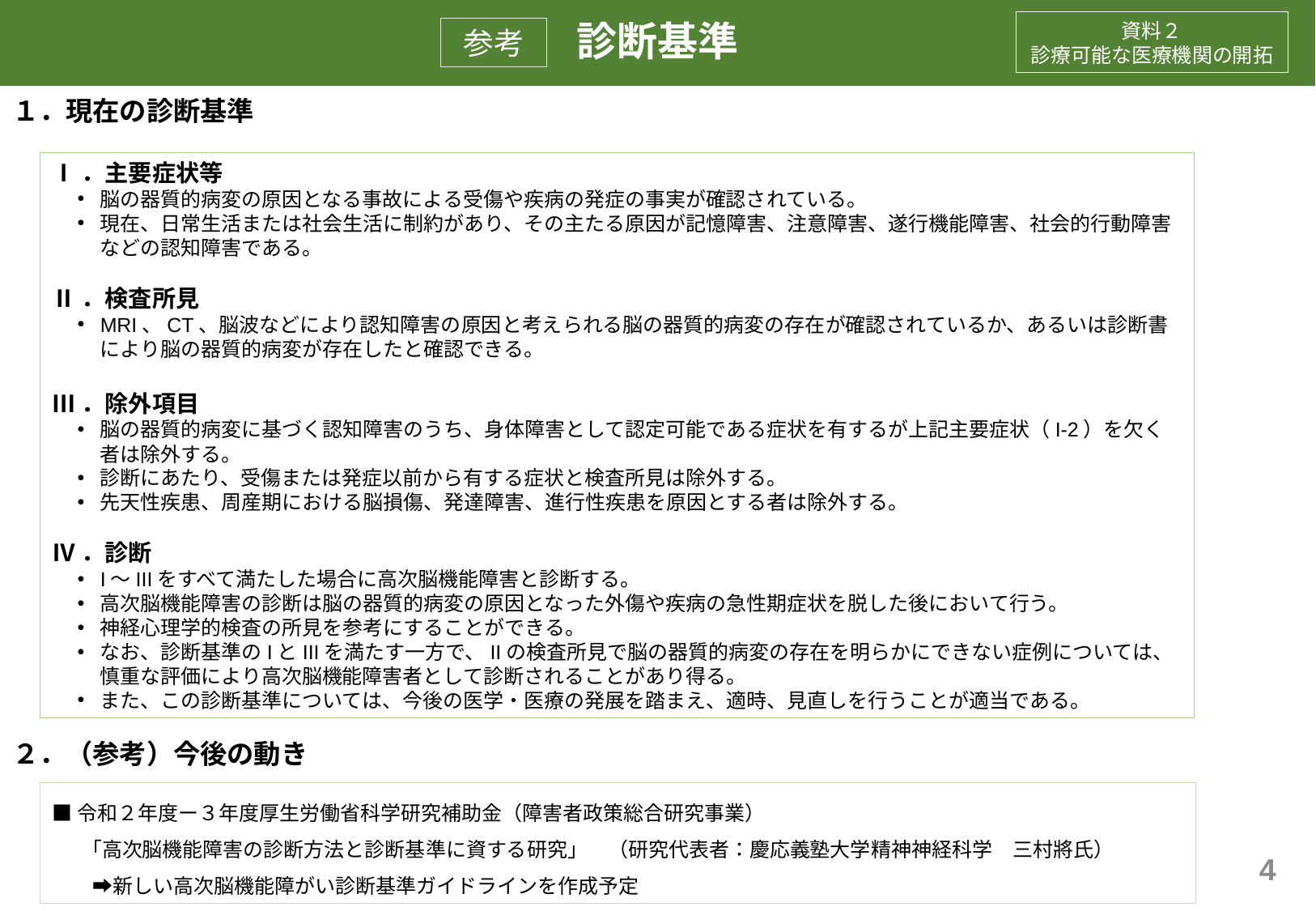

# 診断基準
資料２
診療可能な医療機関の開拓
参考
１．現在の診断基準

２．（参考）今後の動き

Ⅰ．主要症状等
脳の器質的病変の原因となる事故による受傷や疾病の発症の事実が確認されている。
現在、日常生活または社会生活に制約があり、その主たる原因が記憶障害、注意障害、遂行機能障害、社会的行動障害などの認知障害である。

Ⅱ．検査所見
MRI、CT、脳波などにより認知障害の原因と考えられる脳の器質的病変の存在が確認されているか、あるいは診断書により脳の器質的病変が存在したと確認できる。

Ⅲ．除外項目
脳の器質的病変に基づく認知障害のうち、身体障害として認定可能である症状を有するが上記主要症状（I-2）を欠く者は除外する。
診断にあたり、受傷または発症以前から有する症状と検査所見は除外する。
先天性疾患、周産期における脳損傷、発達障害、進行性疾患を原因とする者は除外する。

Ⅳ．診断
I〜IIIをすべて満たした場合に高次脳機能障害と診断する。
高次脳機能障害の診断は脳の器質的病変の原因となった外傷や疾病の急性期症状を脱した後において行う。
神経心理学的検査の所見を参考にすることができる。
なお、診断基準のIとIIIを満たす一方で、IIの検査所見で脳の器質的病変の存在を明らかにできない症例については、慎重な評価により高次脳機能障害者として診断されることがあり得る。
また、この診断基準については、今後の医学・医療の発展を踏まえ、適時、見直しを行うことが適当である。

■令和２年度ー３年度厚生労働省科学研究補助金（障害者政策総合研究事業）
 　「高次脳機能障害の診断方法と診断基準に資する研究」　（研究代表者：慶応義塾大学精神神経科学　三村將氏）
　　➡新しい高次脳機能障がい診断基準ガイドラインを作成予定
4